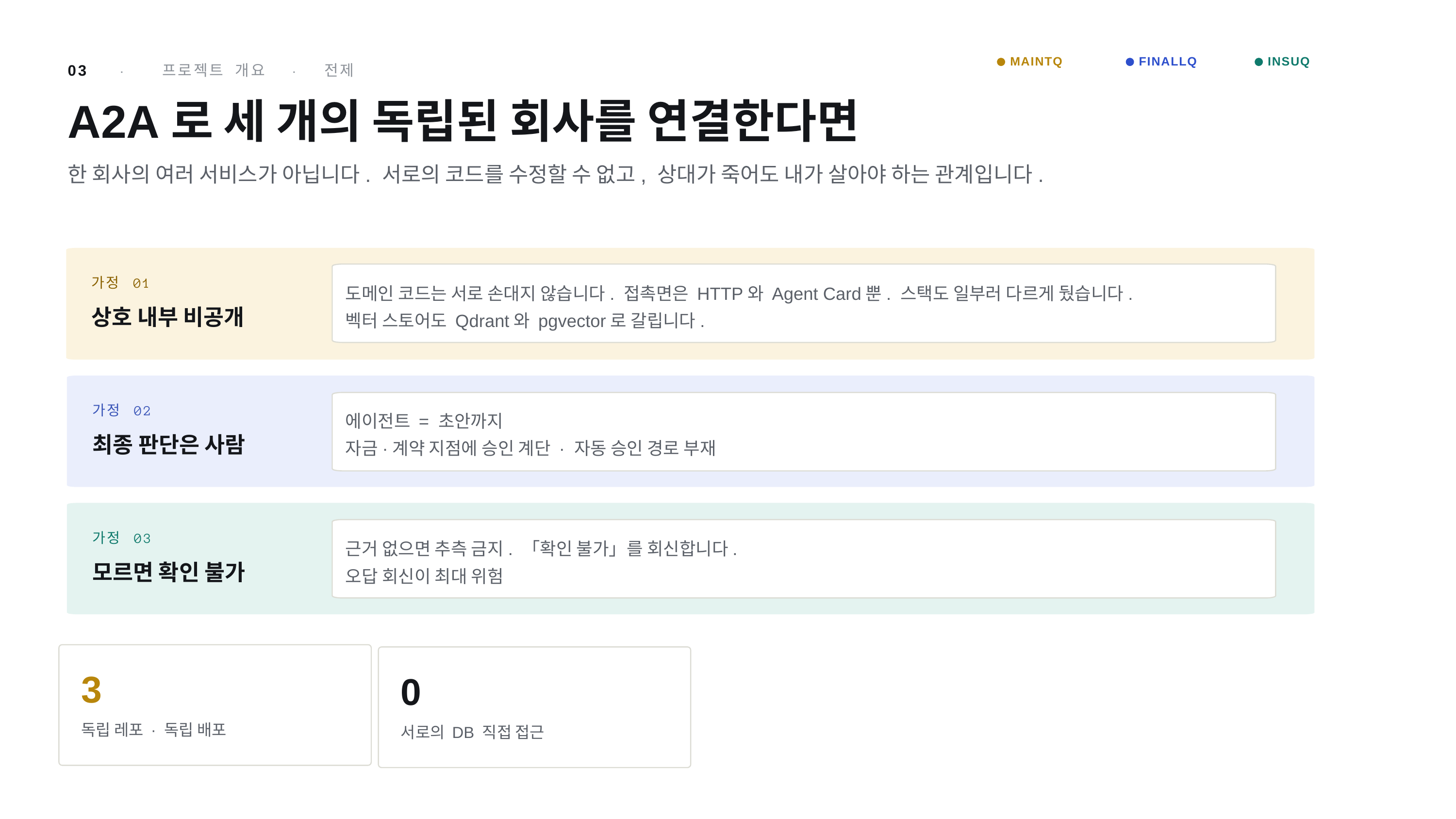

MAINTQ

FINALLQ

INSUQ

03   ·   프로젝트 개요  ·  전제

A2A로 세 개의 독립된 회사를 연결한다면
한 회사의 여러 서비스가 아닙니다. 서로의 코드를 수정할 수 없고, 상대가 죽어도 내가 살아야 하는 관계입니다.

가정 01
도메인 코드는 서로 손대지 않습니다. 접촉면은 HTTP와 Agent Card뿐. 스택도 일부러 다르게 뒀습니다.
벡터 스토어도 Qdrant와 pgvector로 갈립니다.
상호 내부 비공개

가정 02
에이전트 = 초안까지
자금·계약 지점에 승인 계단 · 자동 승인 경로 부재
최종 판단은 사람

가정 03
근거 없으면 추측 금지. 「확인 불가」를 회신합니다.
오답 회신이 최대 위험
모르면 확인 불가

3

0
독립 레포 · 독립 배포
서로의 DB 직접 접근